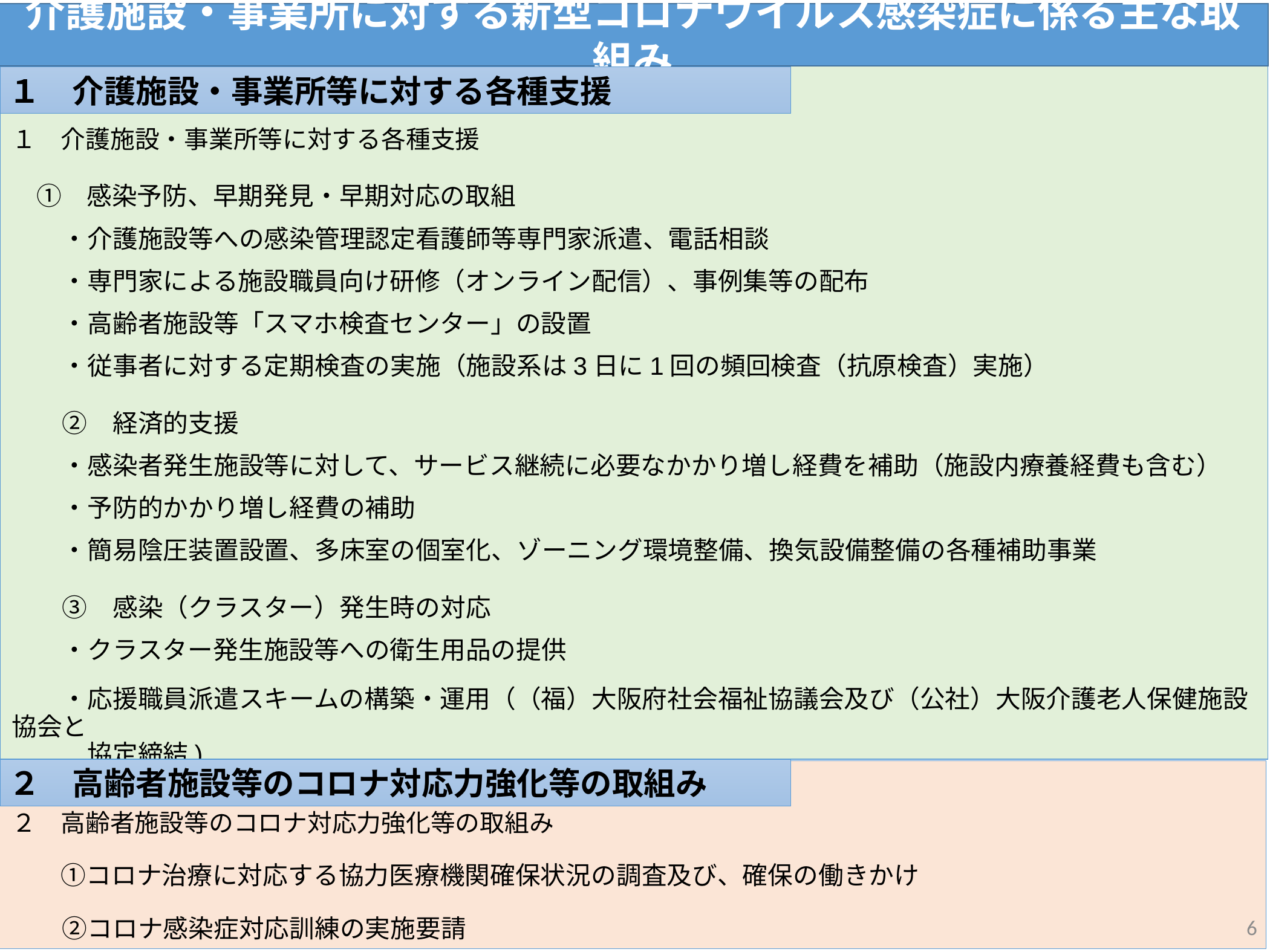

介護施設・事業所に対する新型コロナウイルス感染症に係る主な取組み

１　介護施設・事業所等に対する各種支援

　①　感染予防、早期発見・早期対応の取組

　　・介護施設等への感染管理認定看護師等専門家派遣、電話相談

　　・専門家による施設職員向け研修（オンライン配信）、事例集等の配布

　　・高齢者施設等「スマホ検査センター」の設置

　　・従事者に対する定期検査の実施（施設系は3日に1回の頻回検査（抗原検査）実施）

　　②　経済的支援

　　・感染者発生施設等に対して、サービス継続に必要なかかり増し経費を補助（施設内療養経費も含む）

　　・予防的かかり増し経費の補助

　　・簡易陰圧装置設置、多床室の個室化、ゾーニング環境整備、換気設備整備の各種補助事業

　　③　感染（クラスター）発生時の対応

　　・クラスター発生施設等への衛生用品の提供

　　・応援職員派遣スキームの構築・運用（（福）大阪府社会福祉協議会及び（公社）大阪介護老人保健施設協会と
　　　協定締結)

１　介護施設・事業所等に対する各種支援
２　高齢者施設等のコロナ対応力強化等の取組み

２　高齢者施設等のコロナ対応力強化等の取組み

　　①コロナ治療に対応する協力医療機関確保状況の調査及び、確保の働きかけ

　　②コロナ感染症対応訓練の実施要請
6